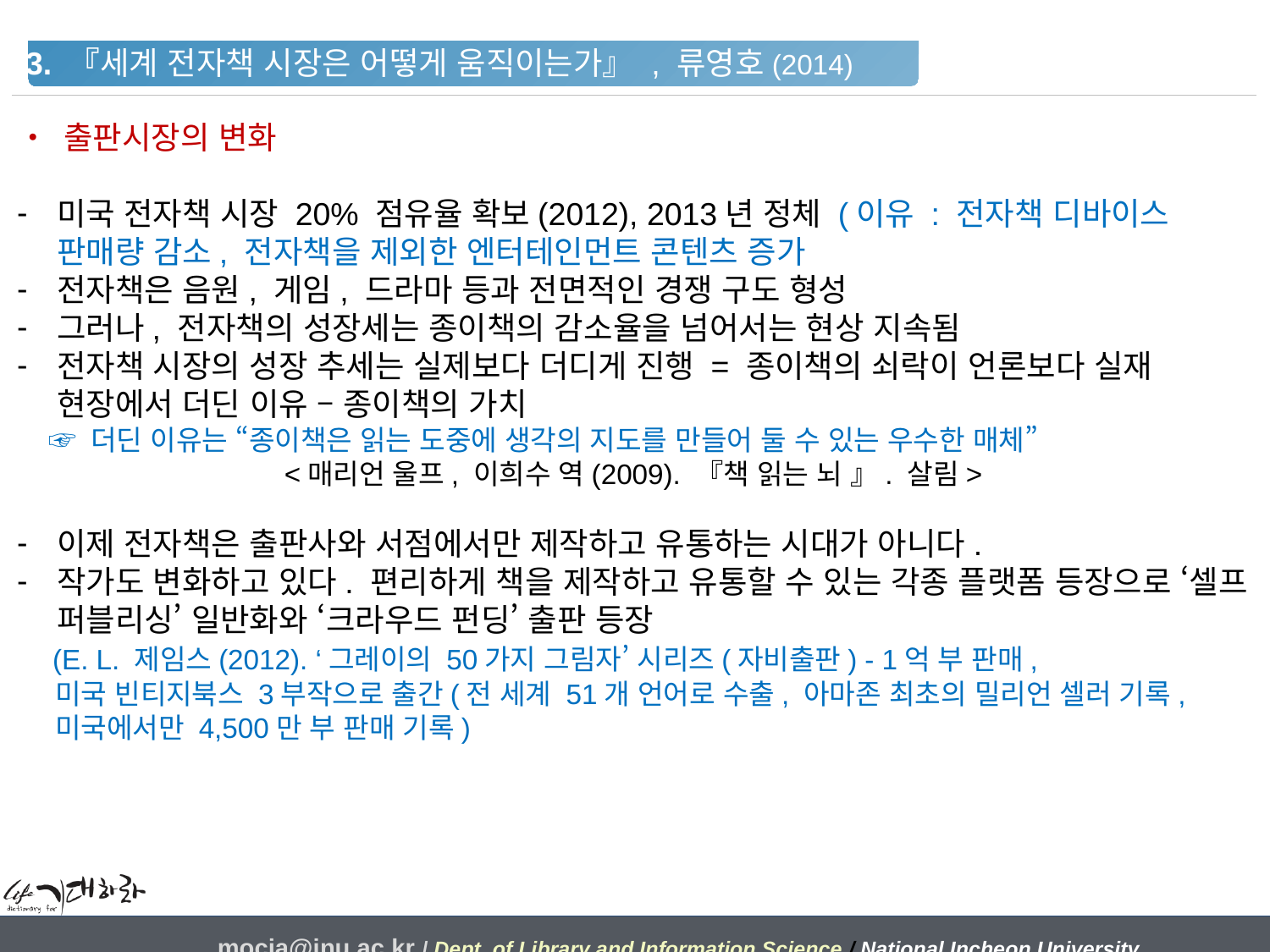

3. 『세계 전자책 시장은 어떻게 움직이는가』 , 류영호(2014)
• 출판시장의 변화

미국 전자책 시장 20% 점유율 확보(2012), 2013년 정체 (이유 : 전자책 디바이스 판매량 감소, 전자책을 제외한 엔터테인먼트 콘텐츠 증가
전자책은 음원, 게임, 드라마 등과 전면적인 경쟁 구도 형성
그러나, 전자책의 성장세는 종이책의 감소율을 넘어서는 현상 지속됨
전자책 시장의 성장 추세는 실제보다 더디게 진행 = 종이책의 쇠락이 언론보다 실재 현장에서 더딘 이유 – 종이책의 가치
    ☞ 더딘 이유는 “종이책은 읽는 도중에 생각의 지도를 만들어 둘 수 있는 우수한 매체”
<매리언 울프, 이희수 역(2009). 『책 읽는 뇌 』. 살림>

이제 전자책은 출판사와 서점에서만 제작하고 유통하는 시대가 아니다.
작가도 변화하고 있다. 편리하게 책을 제작하고 유통할 수 있는 각종 플랫폼 등장으로 ‘셀프 퍼블리싱’ 일반화와 ‘크라우드 펀딩’ 출판 등장
    (E. L. 제임스(2012). ‘그레이의 50가지 그림자’ 시리즈(자비출판) - 1억 부 판매,
    미국 빈티지북스 3부작으로 출간(전 세계 51개 언어로 수출, 아마존 최초의 밀리언 셀러 기록,
    미국에서만 4,500만 부 판매 기록)

mocja@inu.ac.kr / Dept. of Library and Information Science / National Incheon University